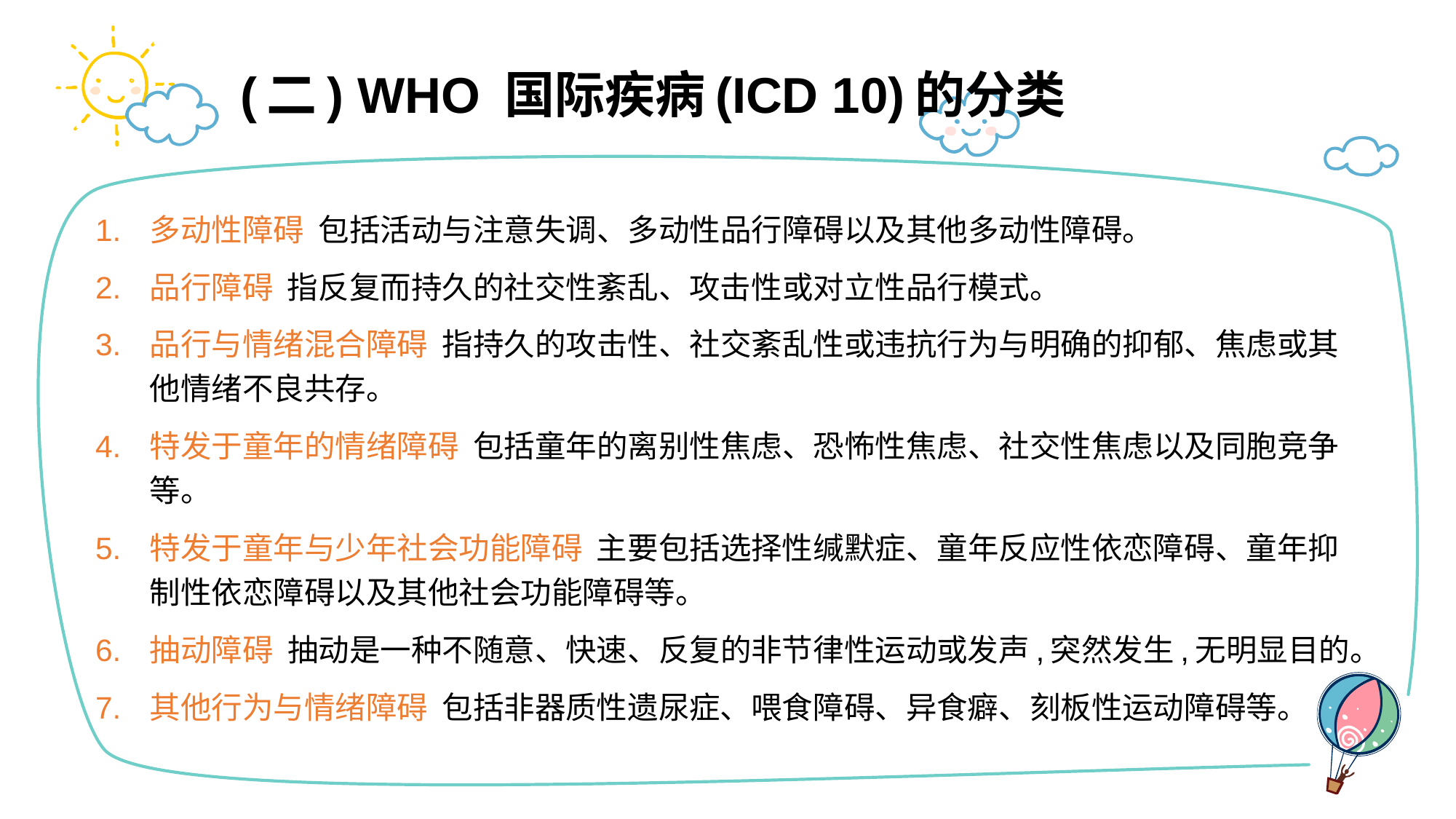

# (二) WHO 国际疾病(ICD 10)的分类
多动性障碍  包括活动与注意失调、多动性品行障碍以及其他多动性障碍。
品行障碍  指反复而持久的社交性紊乱、攻击性或对立性品行模式。
品行与情绪混合障碍  指持久的攻击性、社交紊乱性或违抗行为与明确的抑郁、焦虑或其他情绪不良共存。
特发于童年的情绪障碍  包括童年的离别性焦虑、恐怖性焦虑、社交性焦虑以及同胞竞争等。
特发于童年与少年社会功能障碍  主要包括选择性缄默症、童年反应性依恋障碍、童年抑制性依恋障碍以及其他社会功能障碍等。
抽动障碍  抽动是一种不随意、快速、反复的非节律性运动或发声,突然发生,无明显目的。
其他行为与情绪障碍  包括非器质性遗尿症、喂食障碍、异食癖、刻板性运动障碍等。